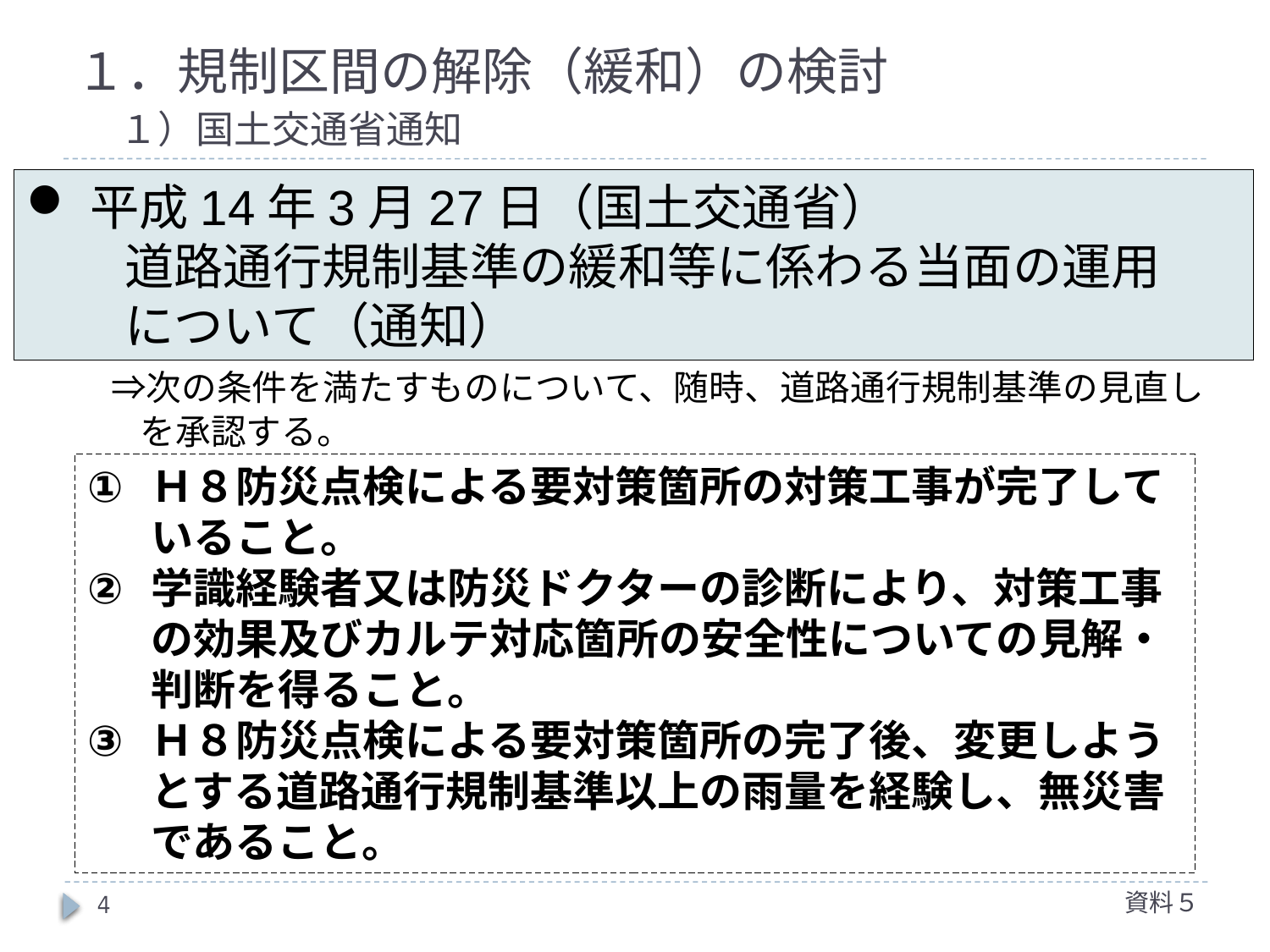

# １．規制区間の解除（緩和）の検討 　１）国土交通省通知
平成14年3月27日（国土交通省）
　　道路通行規制基準の緩和等に係わる当面の運用
　　について（通知）
　　⇒次の条件を満たすものについて、随時、道路通行規制基準の見直し
　　　 を承認する。
Ｈ８防災点検による要対策箇所の対策工事が完了していること。
学識経験者又は防災ドクターの診断により、対策工事の効果及びカルテ対応箇所の安全性についての見解・判断を得ること。
Ｈ８防災点検による要対策箇所の完了後、変更しようとする道路通行規制基準以上の雨量を経験し、無災害であること。
資料５
4